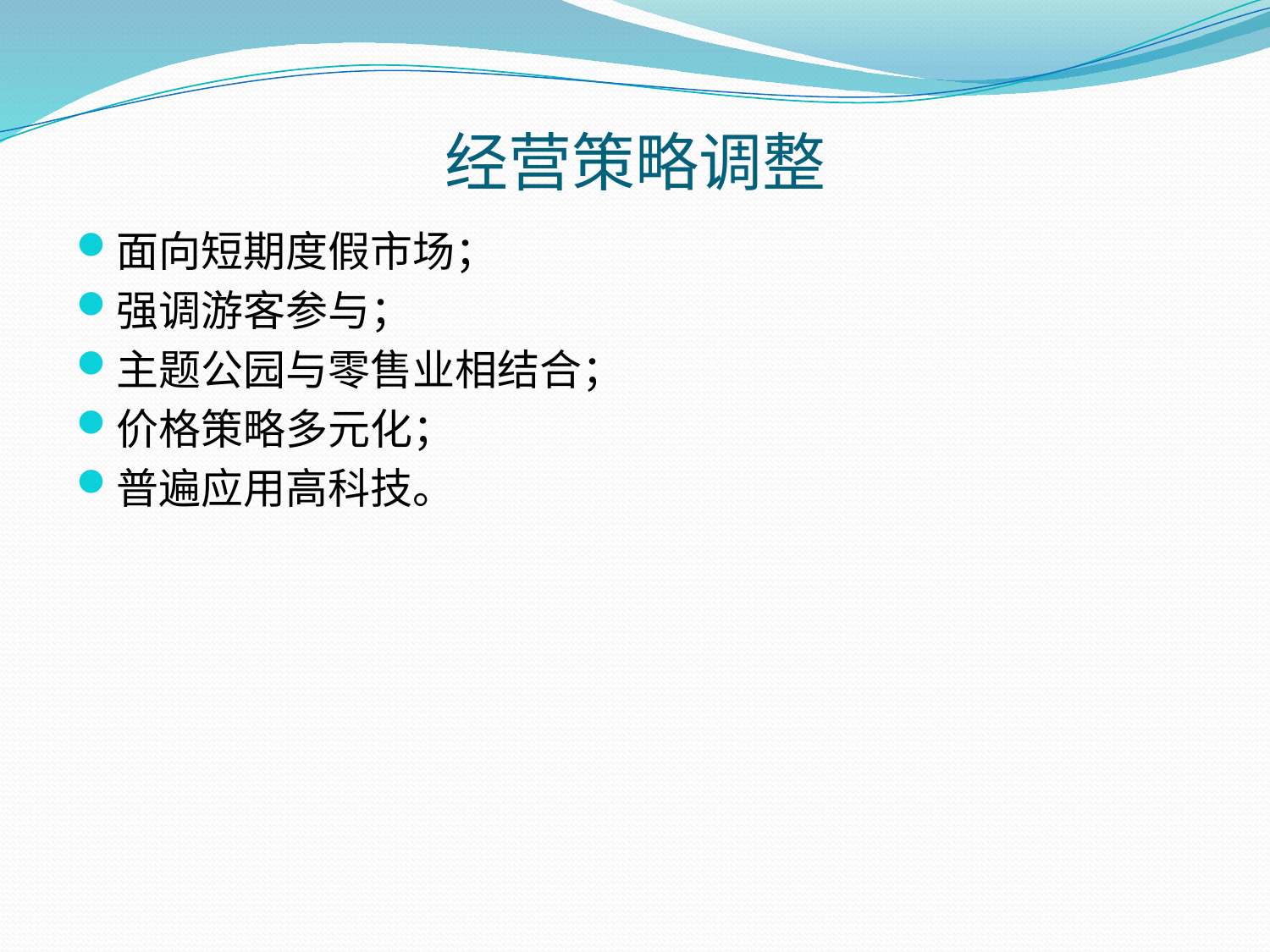

# 经营策略调整
面向短期度假市场；
强调游客参与；
主题公园与零售业相结合；
价格策略多元化；
普遍应用高科技。